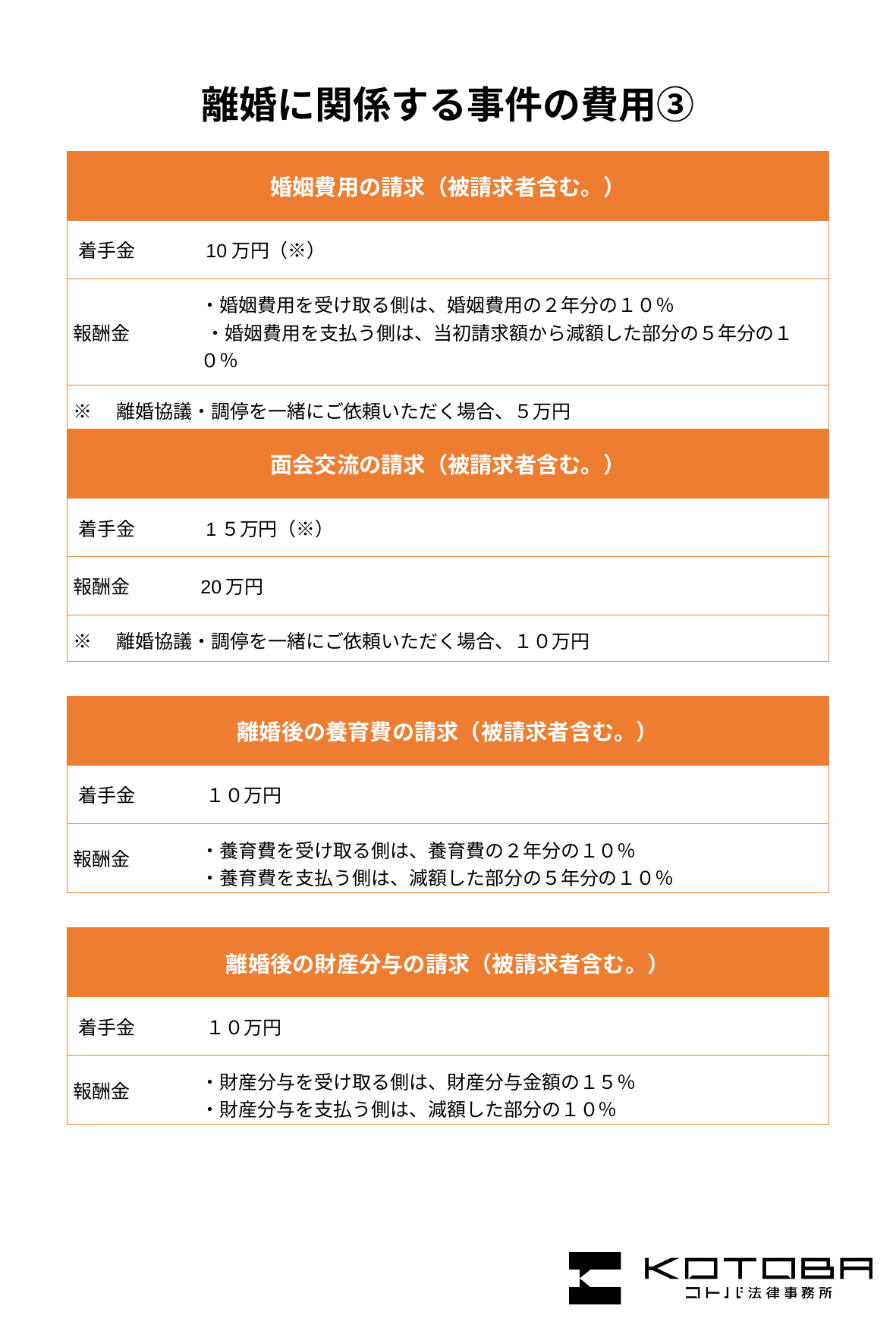

離婚に関係する事件の費用③
| 婚姻費用の請求（被請求者含む。） |  |
| --- | --- |
| 着手金 | 10万円（※） |
| 報酬金 | ・婚姻費用を受け取る側は、婚姻費用の２年分の１０％ ​・婚姻費用を支払う側は、当初請求額から減額した部分の５年分の１０％ |
| ※　離婚協議・調停を一緒にご依頼いただく場合、５万円 |  |
| 面会交流の請求（被請求者含む。） |  |
| --- | --- |
| 着手金 | 1５万円（※） |
| 報酬金 | 20万円 |
| ※　離婚協議・調停を一緒にご依頼いただく場合、１０万円 |  |
| 離婚後の養育費の請求（被請求者含む。） |  |
| --- | --- |
| 着手金 | １０万円 |
| 報酬金 | ・養育費を受け取る側は、養育費の２年分の１０％ ・養育費を支払う側は、減額した部分の５年分の１０％ |
| 離婚後の財産分与の請求（被請求者含む。） |  |
| --- | --- |
| 着手金 | １０万円 |
| 報酬金 | ・財産分与を受け取る側は、財産分与金額の１５％ ・財産分与を支払う側は、減額した部分の１０％ |